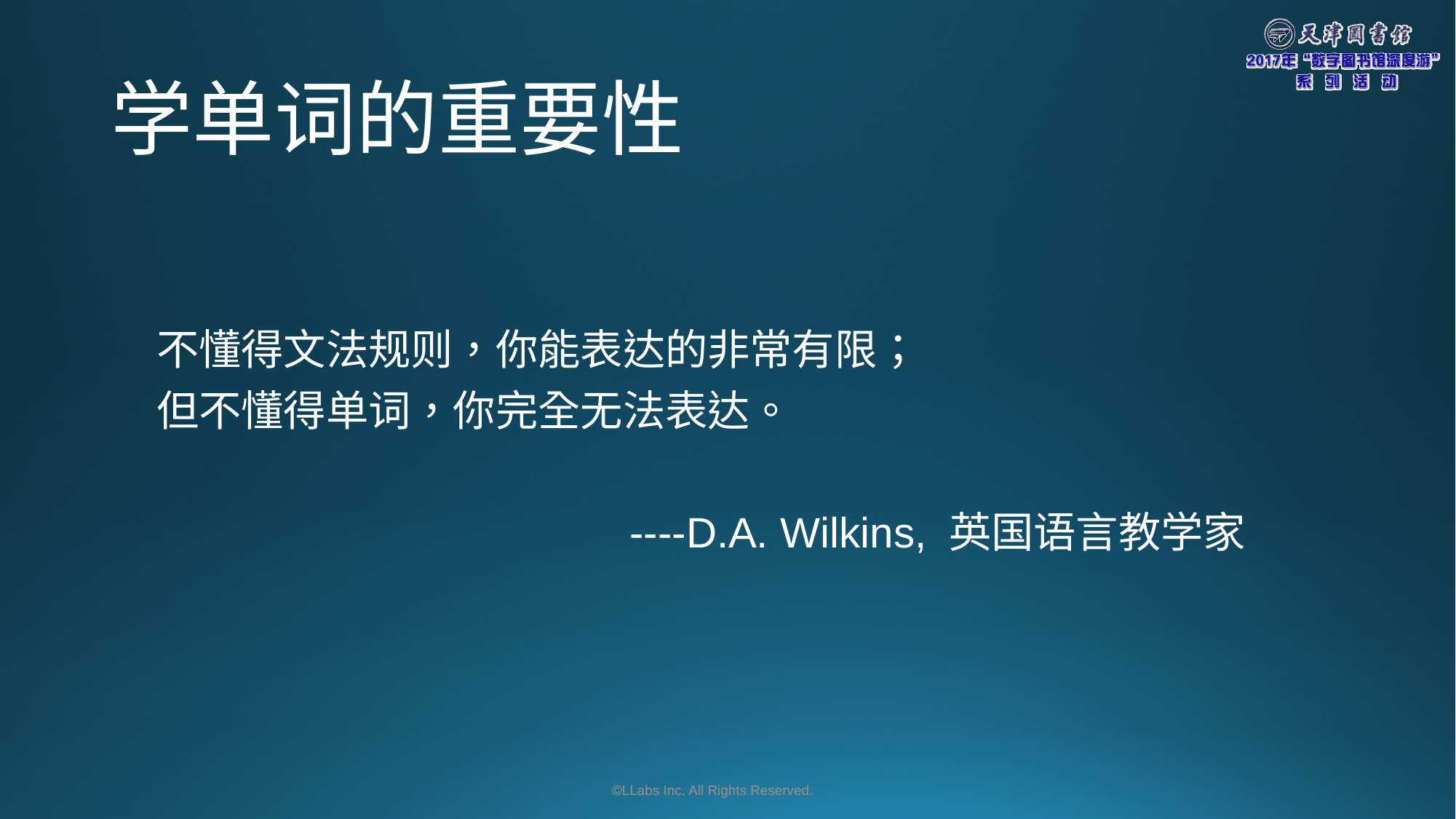

# 学单词的重要性

不懂得文法规则，你能表达的非常有限；
但不懂得单词，你完全无法表达。

                                        ----D.A. Wilkins, 英国语言教学家